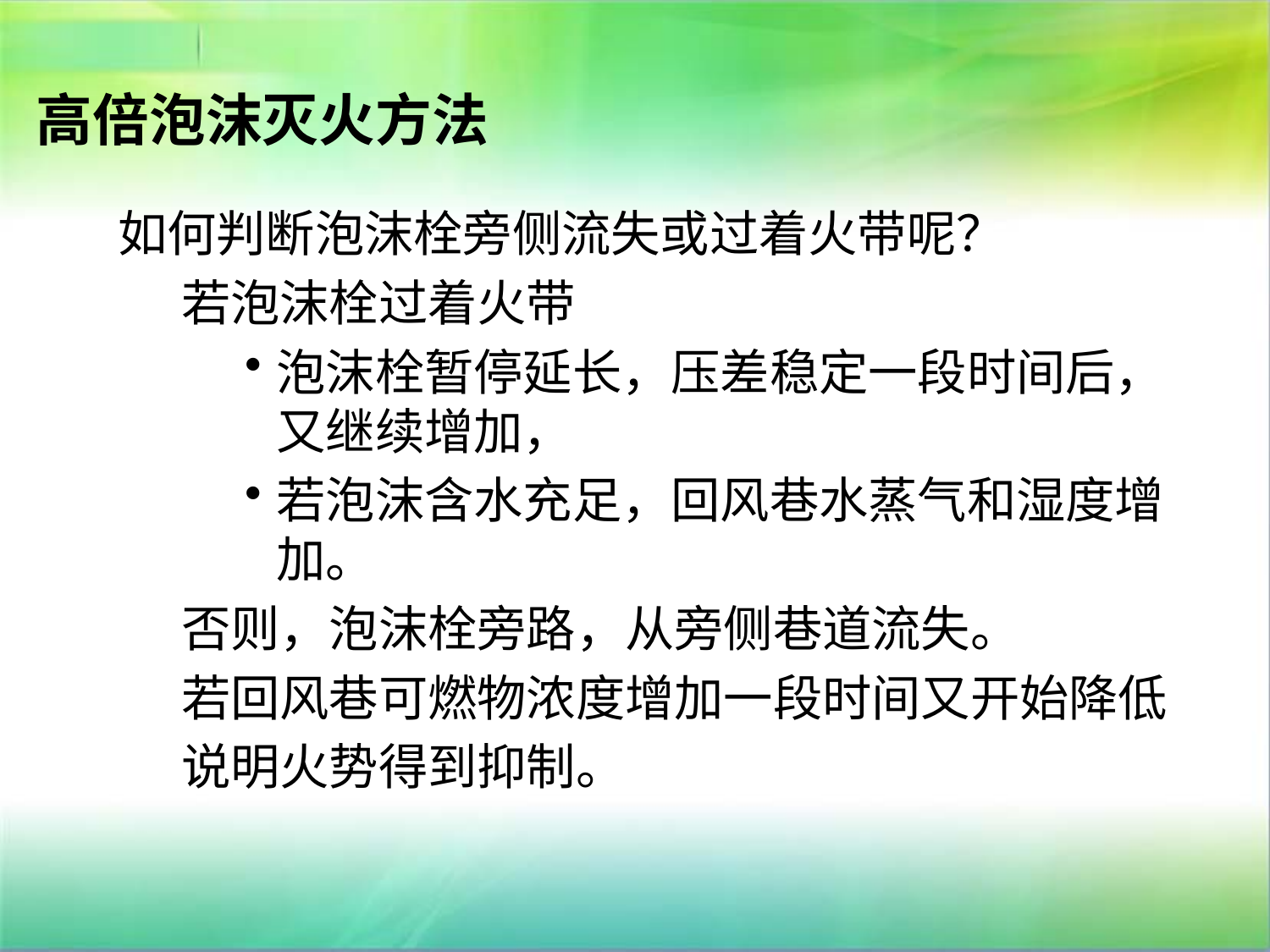

高倍泡沫灭火方法
如何判断泡沫栓旁侧流失或过着火带呢？
若泡沫栓过着火带
泡沫栓暂停延长，压差稳定一段时间后，又继续增加，
若泡沫含水充足，回风巷水蒸气和湿度增加。
否则，泡沫栓旁路，从旁侧巷道流失。
若回风巷可燃物浓度增加一段时间又开始降低
说明火势得到抑制。